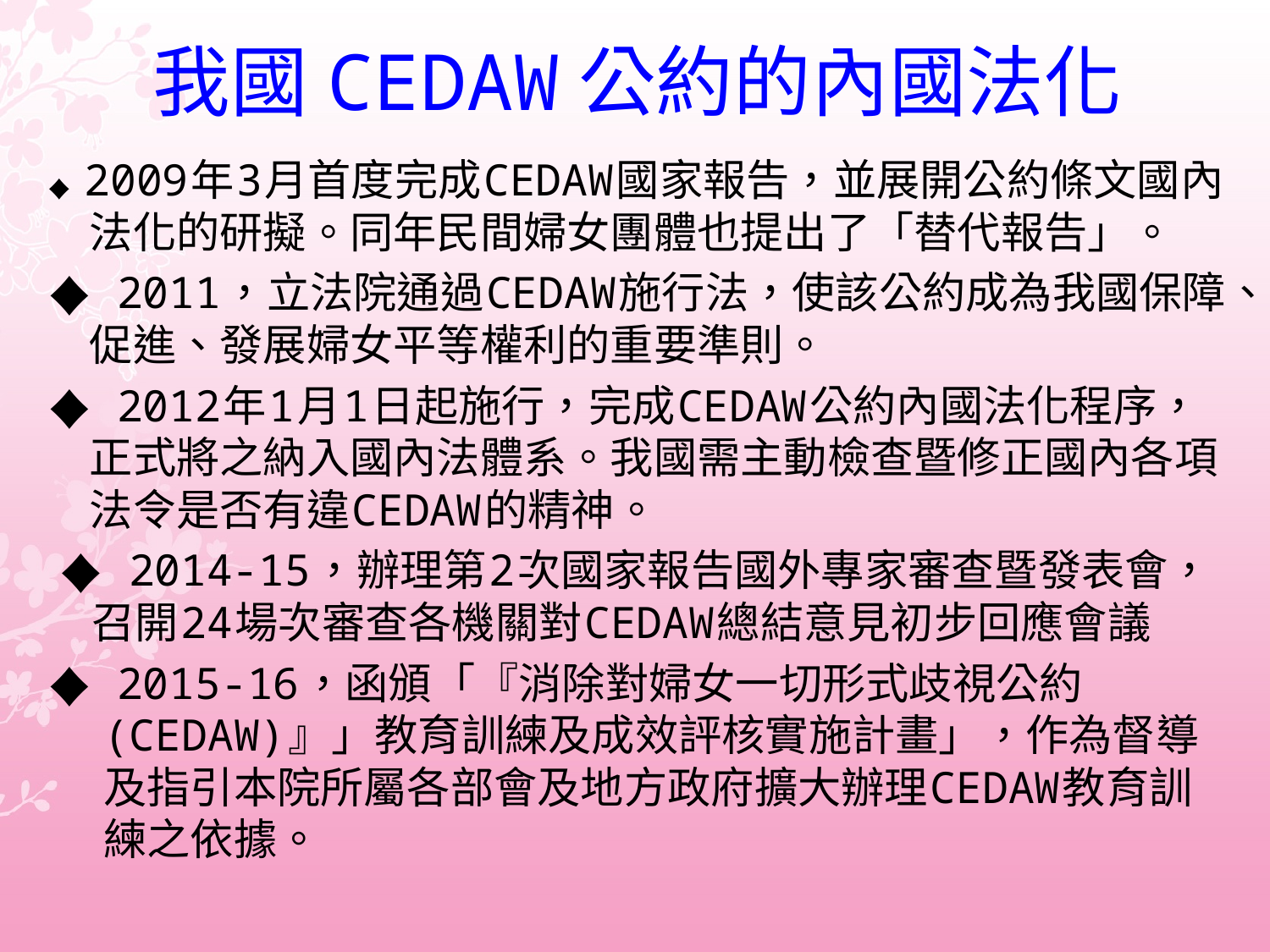

# 我國CEDAW公約的內國法化
♦ 2009年3月首度完成CEDAW國家報告，並展開公約條文國內法化的研擬。同年民間婦女團體也提出了「替代報告」。
♦ 2011，立法院通過CEDAW施行法，使該公約成為我國保障、促進、發展婦女平等權利的重要準則。
♦ 2012年1月1日起施行，完成CEDAW公約內國法化程序，正式將之納入國內法體系。我國需主動檢查暨修正國內各項法令是否有違CEDAW的精神。
♦ 2014-15，辦理第2次國家報告國外專家審查暨發表會，召開24場次審查各機關對CEDAW總結意見初步回應會議
♦ 2015-16，函頒「『消除對婦女一切形式歧視公約(CEDAW)』」教育訓練及成效評核實施計畫」，作為督導及指引本院所屬各部會及地方政府擴大辦理CEDAW教育訓練之依據。